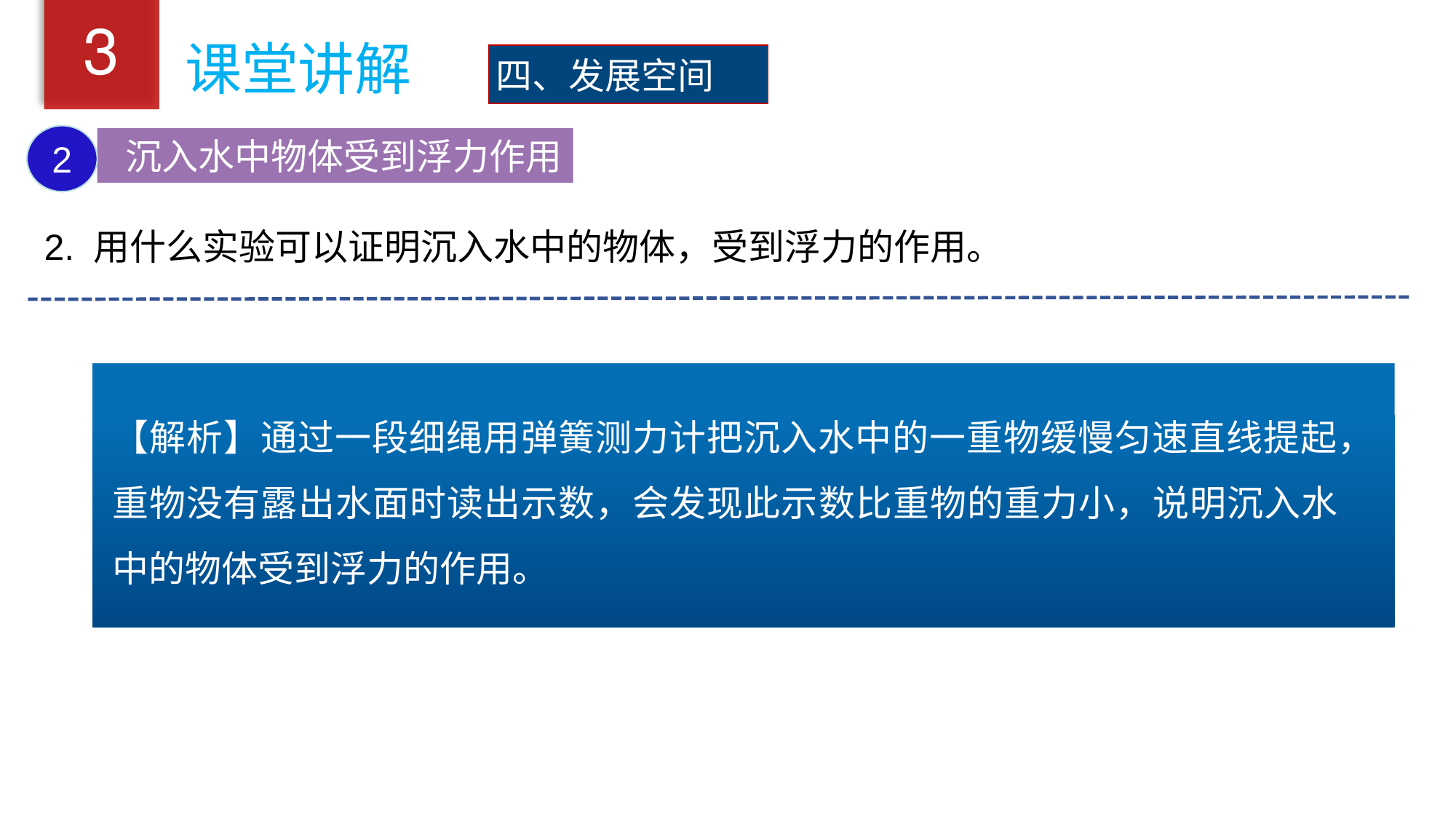

3
课堂讲解
四、发展空间
2
 沉入水中物体受到浮力作用
2. 用什么实验可以证明沉入水中的物体，受到浮力的作用。

【解析】通过一段细绳用弹簧测力计把沉入水中的一重物缓慢匀速直线提起，重物没有露出水面时读出示数，会发现此示数比重物的重力小，说明沉入水中的物体受到浮力的作用。